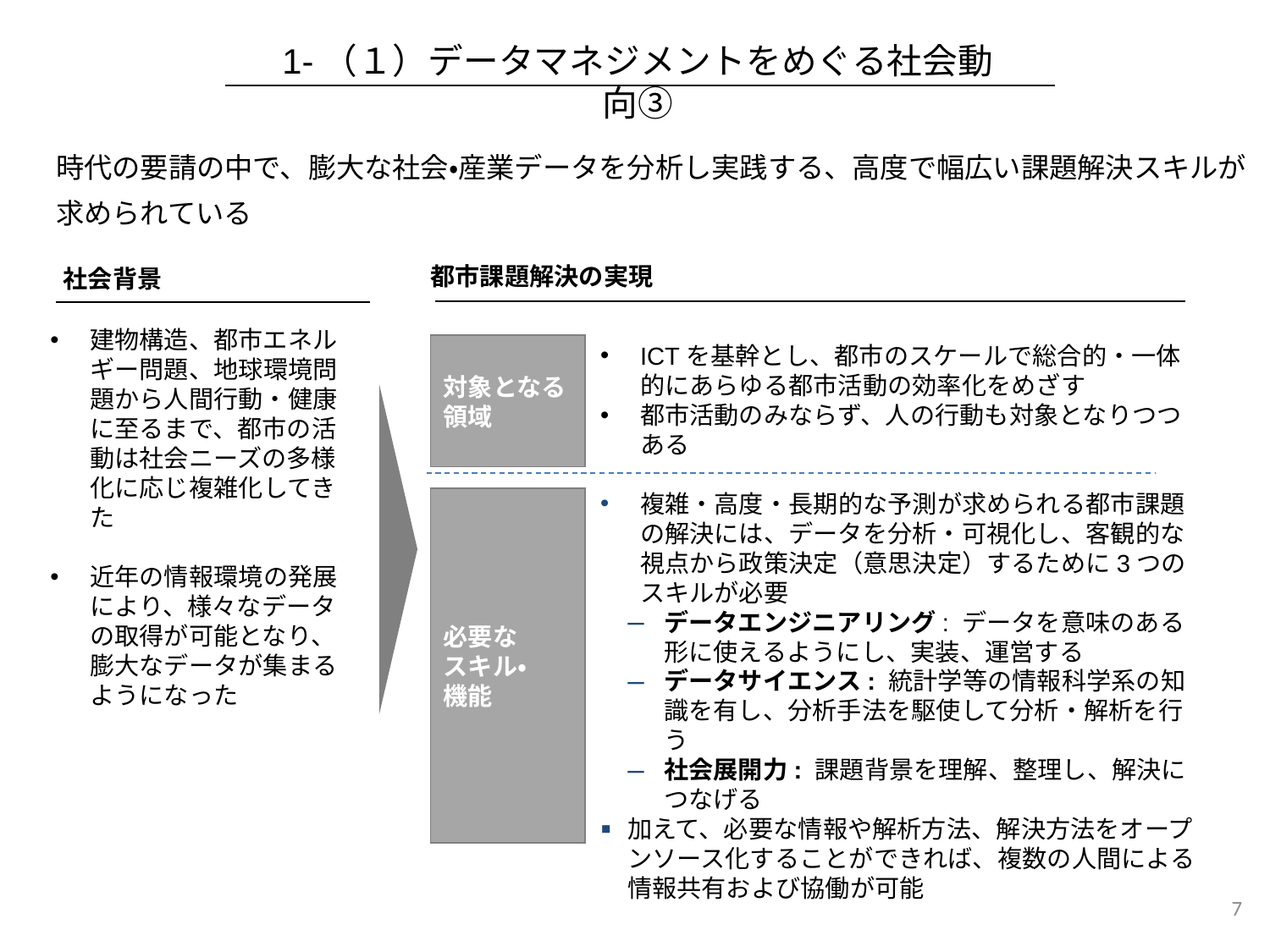

1-（１）データマネジメントをめぐる社会動向③

時代の要請の中で、膨大な社会・産業データを分析し実践する、高度で幅広い課題解決スキルが求められている

都市課題解決の実現
社会背景

建物構造、都市エネルギー問題、地球環境問題から人間行動・健康に至るまで、都市の活動は社会ニーズの多様化に応じ複雑化してきた

近年の情報環境の発展により、様々なデータの取得が可能となり、膨大なデータが集まるようになった
ICTを基幹とし、都市のスケールで総合的・一体的にあらゆる都市活動の効率化をめざす
都市活動のみならず、人の行動も対象となりつつある

対象となる領域
必要な
スキル・
機能
複雑・高度・長期的な予測が求められる都市課題の解決には、データを分析・可視化し、客観的な視点から政策決定（意思決定）するために3つのスキルが必要
データエンジニアリング: データを意味のある形に使えるようにし、実装、運営する
データサイエンス: 統計学等の情報科学系の知識を有し、分析手法を駆使して分析・解析を行う
社会展開力: 課題背景を理解、整理し、解決につなげる
加えて、必要な情報や解析方法、解決方法をオープンソース化することができれば、複数の人間による情報共有および協働が可能

7